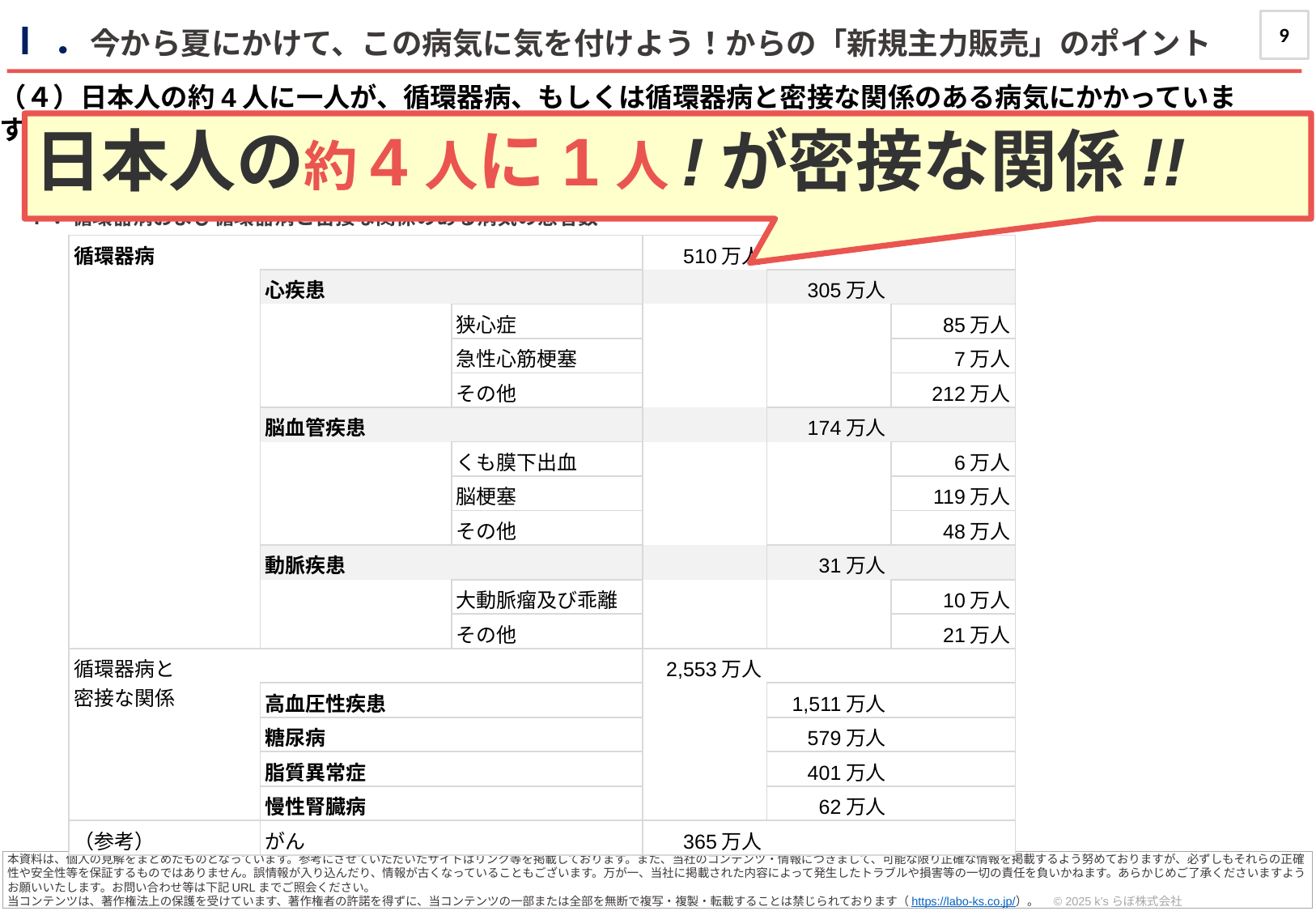

9
Ⅰ．今から夏にかけて、この病気に気を付けよう！からの「新規主力販売」のポイント
（４）日本人の約4人に一人が、循環器病、もしくは循環器病と密接な関係のある病気にかかっています！
循環器病とは、心臓・血管・リンパ管などの体液を身体に循環させるための機関のことです。循環器病には、心疾患と脳血管疾患、動脈疾患などがあります。循環器病と密接な関係のある病気に、高血圧性疾患と糖尿病、脂質異常症、慢性腎臓病などがあります。循環器病の患者数約510万人と循環器病と密接な関係のある病気の患者数約2,553万人を合わせて、約3,063万人。日本人の約4人に1人が対象と考えられます！
日本人の約4人に1人!が密接な関係!!
Ⅰ．循環器病および循環器病と密接な関係のある病気の患者数
| 循環器病 |  |  | 510万人 |  |  |
| --- | --- | --- | --- | --- | --- |
|  | 心疾患 |  |  | 305万人 |  |
|  |  | 狭心症 |  |  | 85万人 |
|  |  | 急性心筋梗塞 |  |  | 7万人 |
|  |  | その他 |  |  | 212万人 |
|  | 脳血管疾患 |  |  | 174万人 |  |
|  |  | くも膜下出血 |  |  | 6万人 |
|  |  | 脳梗塞 |  |  | 119万人 |
|  |  | その他 |  |  | 48万人 |
|  | 動脈疾患 |  |  | 31万人 |  |
|  |  | 大動脈瘤及び乖離 |  |  | 10万人 |
|  |  | その他 |  |  | 21万人 |
| 循環器病と 密接な関係 |  |  | 2,553万人 |  |  |
|  | 高血圧性疾患 |  |  | 1,511万人 |  |
|  | 糖尿病 |  |  | 579万人 |  |
|  | 脂質異常症 |  |  | 401万人 |  |
|  | 慢性腎臓病 |  |  | 62万人 |  |
| （参考） | がん |  | 365万人 |  |  |